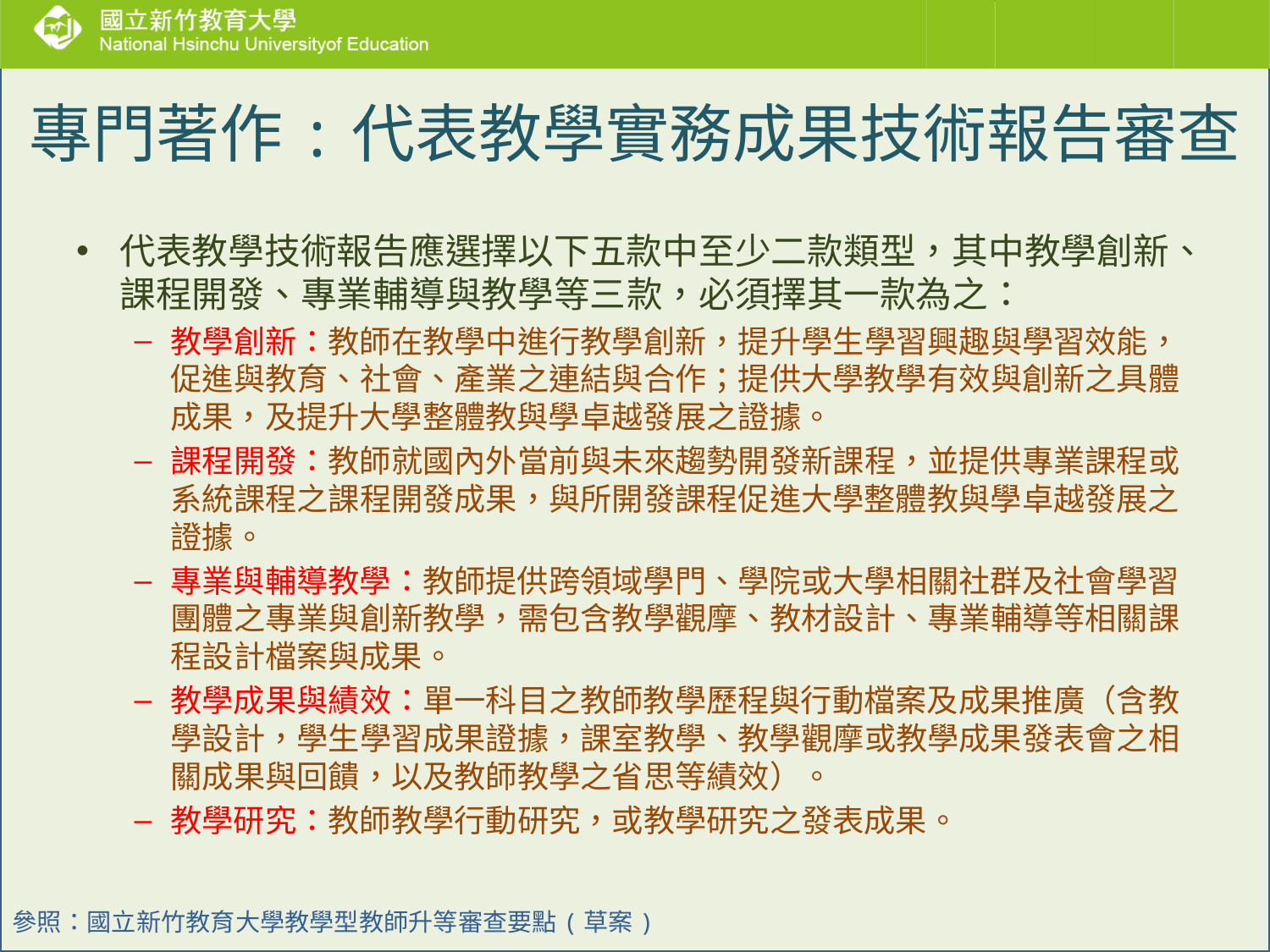

# 專門著作:代表教學實務成果技術報告審查
代表教學技術報告應選擇以下五款中至少二款類型，其中教學創新、課程開發、專業輔導與教學等三款，必須擇其一款為之：
教學創新：教師在教學中進行教學創新，提升學生學習興趣與學習效能，促進與教育、社會、產業之連結與合作；提供大學教學有效與創新之具體成果，及提升大學整體教與學卓越發展之證據。
課程開發：教師就國內外當前與未來趨勢開發新課程，並提供專業課程或系統課程之課程開發成果，與所開發課程促進大學整體教與學卓越發展之證據。
專業與輔導教學：教師提供跨領域學門、學院或大學相關社群及社會學習團體之專業與創新教學，需包含教學觀摩、教材設計、專業輔導等相關課程設計檔案與成果。
教學成果與績效：單一科目之教師教學歷程與行動檔案及成果推廣（含教學設計，學生學習成果證據，課室教學、教學觀摩或教學成果發表會之相關成果與回饋，以及教師教學之省思等績效）。
教學研究：教師教學行動研究，或教學研究之發表成果。

參照：國立新竹教育大學教學型教師升等審查要點(草案)